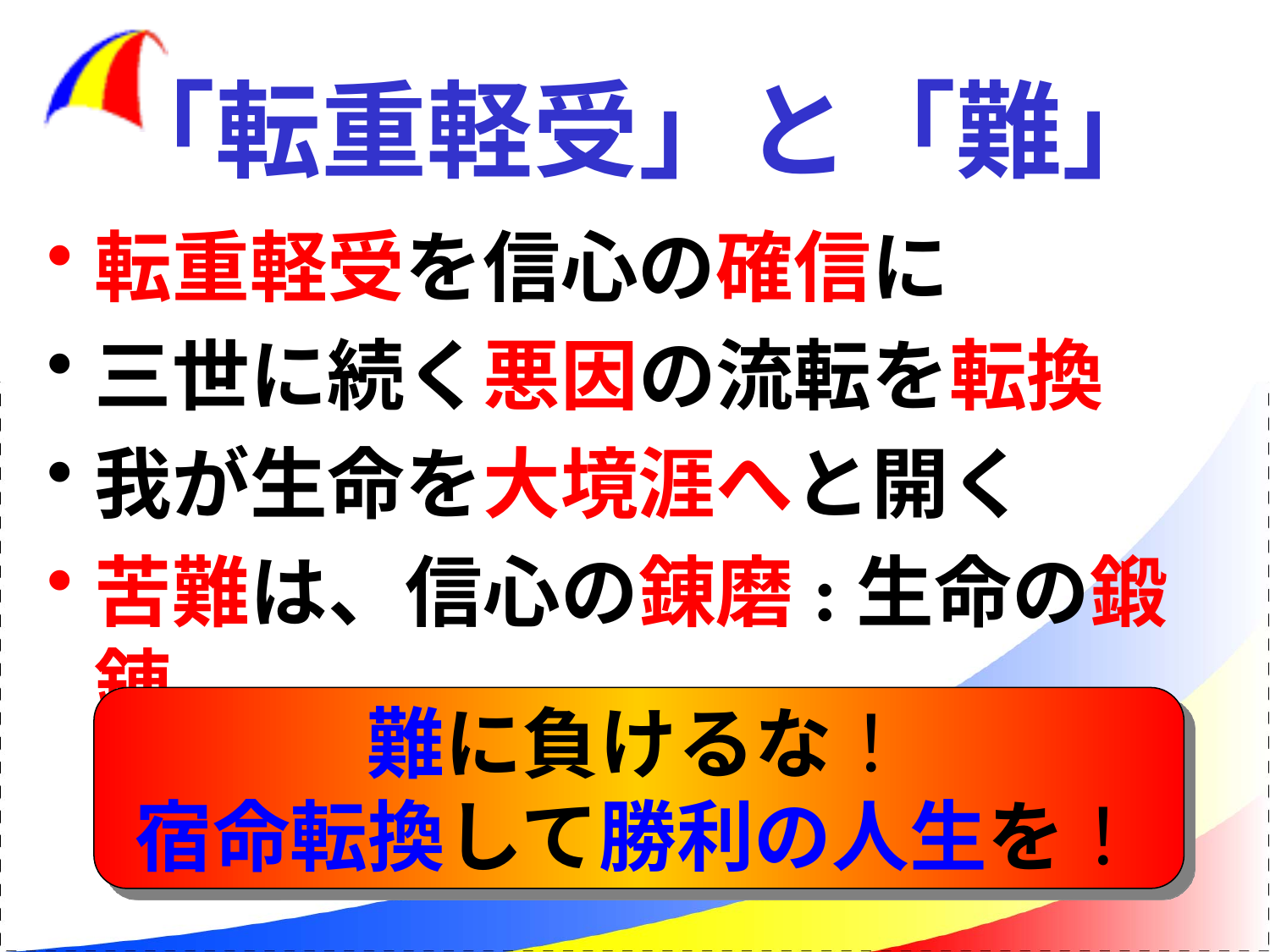

# 「転重軽受」と「難」
転重軽受を信心の確信に
三世に続く悪因の流転を転換
我が生命を大境涯へと開く
苦難は、信心の錬磨:生命の鍛錬
難に負けるな！
宿命転換して勝利の人生を！